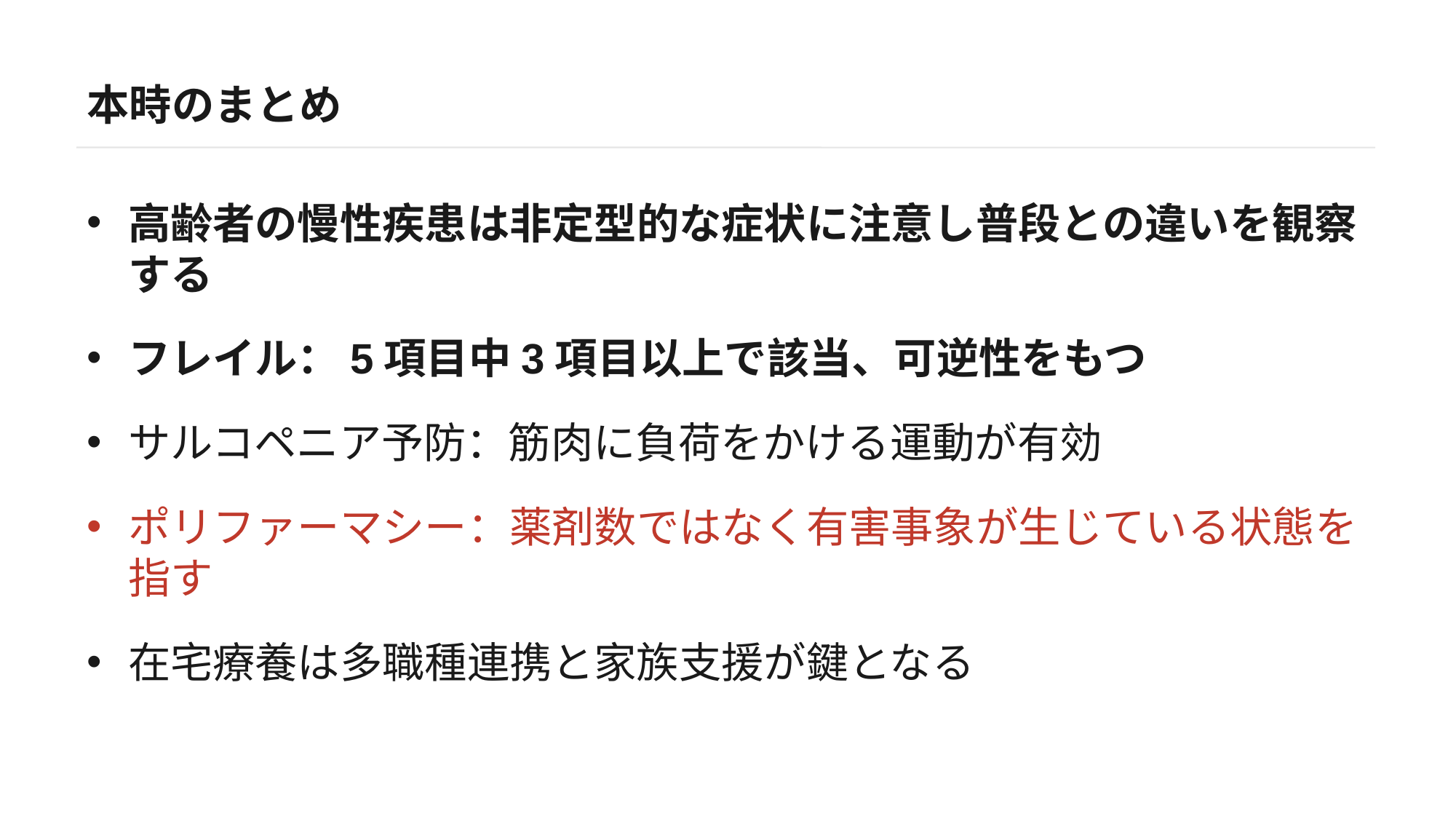

本時のまとめ

高齢者の慢性疾患は非定型的な症状に注意し普段との違いを観察する
フレイル：5項目中3項目以上で該当、可逆性をもつ
サルコペニア予防：筋肉に負荷をかける運動が有効
ポリファーマシー：薬剤数ではなく有害事象が生じている状態を指す
在宅療養は多職種連携と家族支援が鍵となる